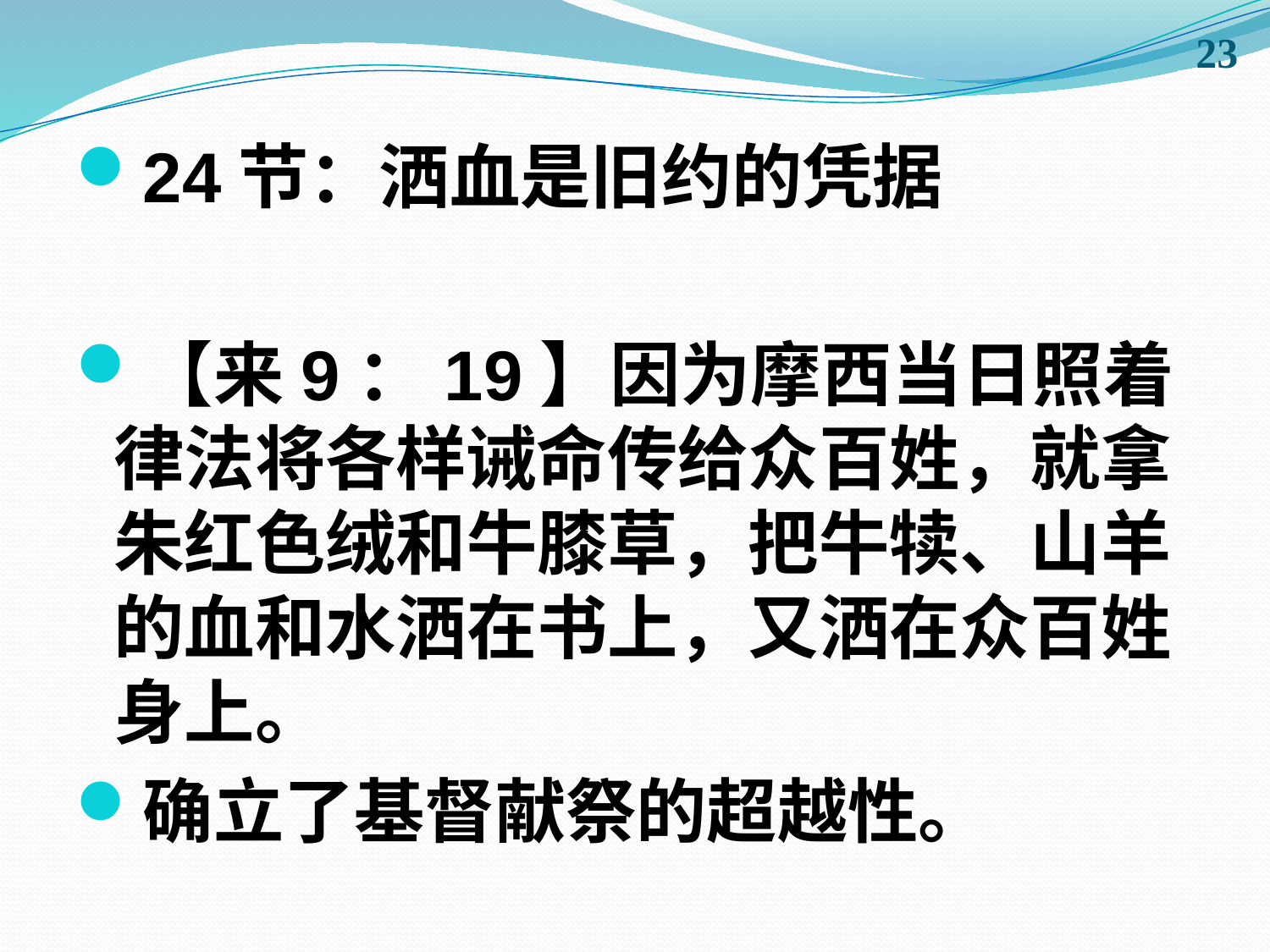

23
24节：洒血是旧约的凭据

【来9：19】因为摩西当日照着律法将各样诫命传给众百姓，就拿朱红色绒和牛膝草，把牛犊、山羊的血和水洒在书上，又洒在众百姓身上。
确立了基督献祭的超越性。